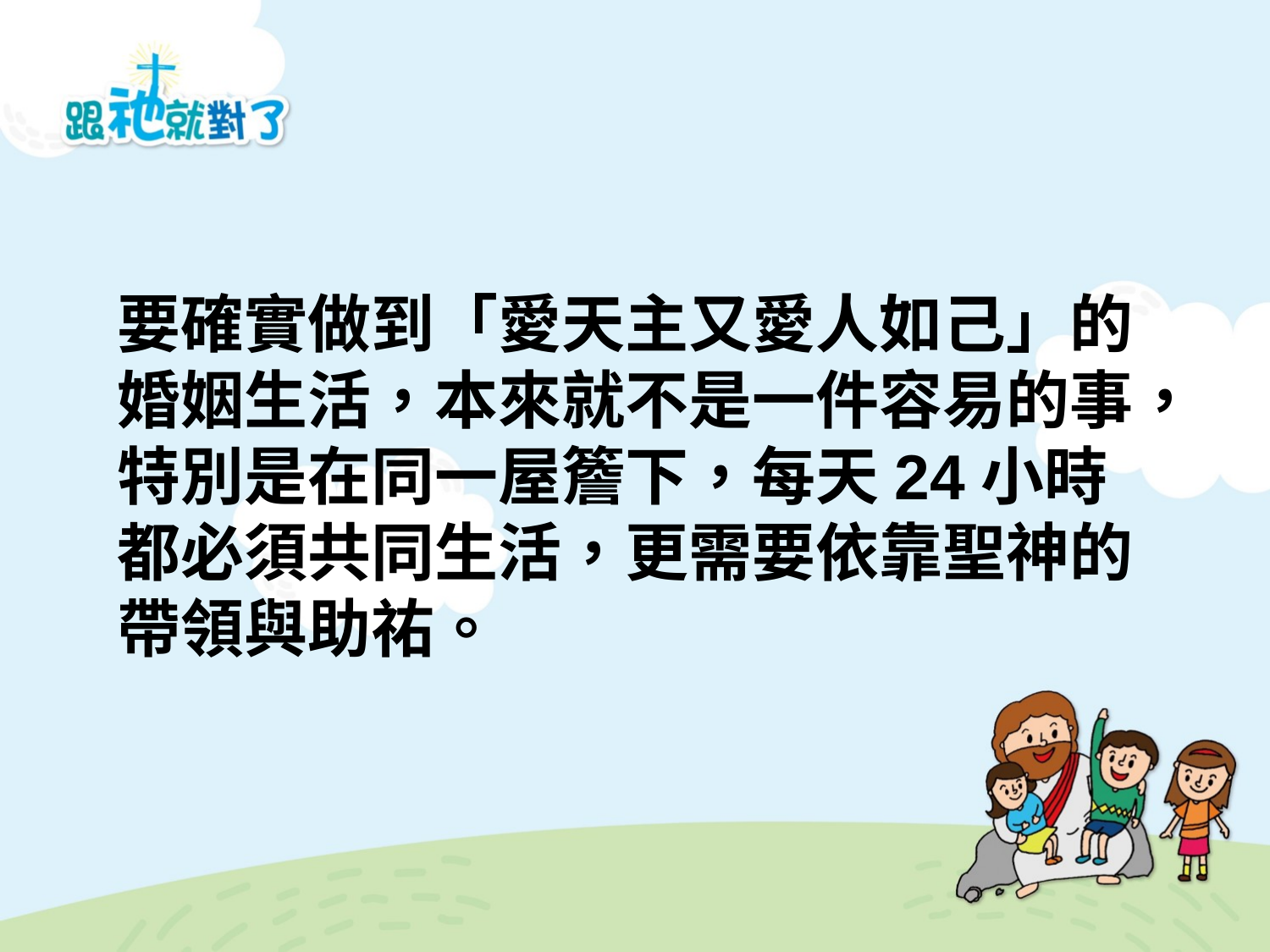

要確實做到「愛天主又愛人如己」的婚姻生活，本來就不是一件容易的事，特別是在同一屋簷下，每天24小時都必須共同生活，更需要依靠聖神的帶領與助祐。